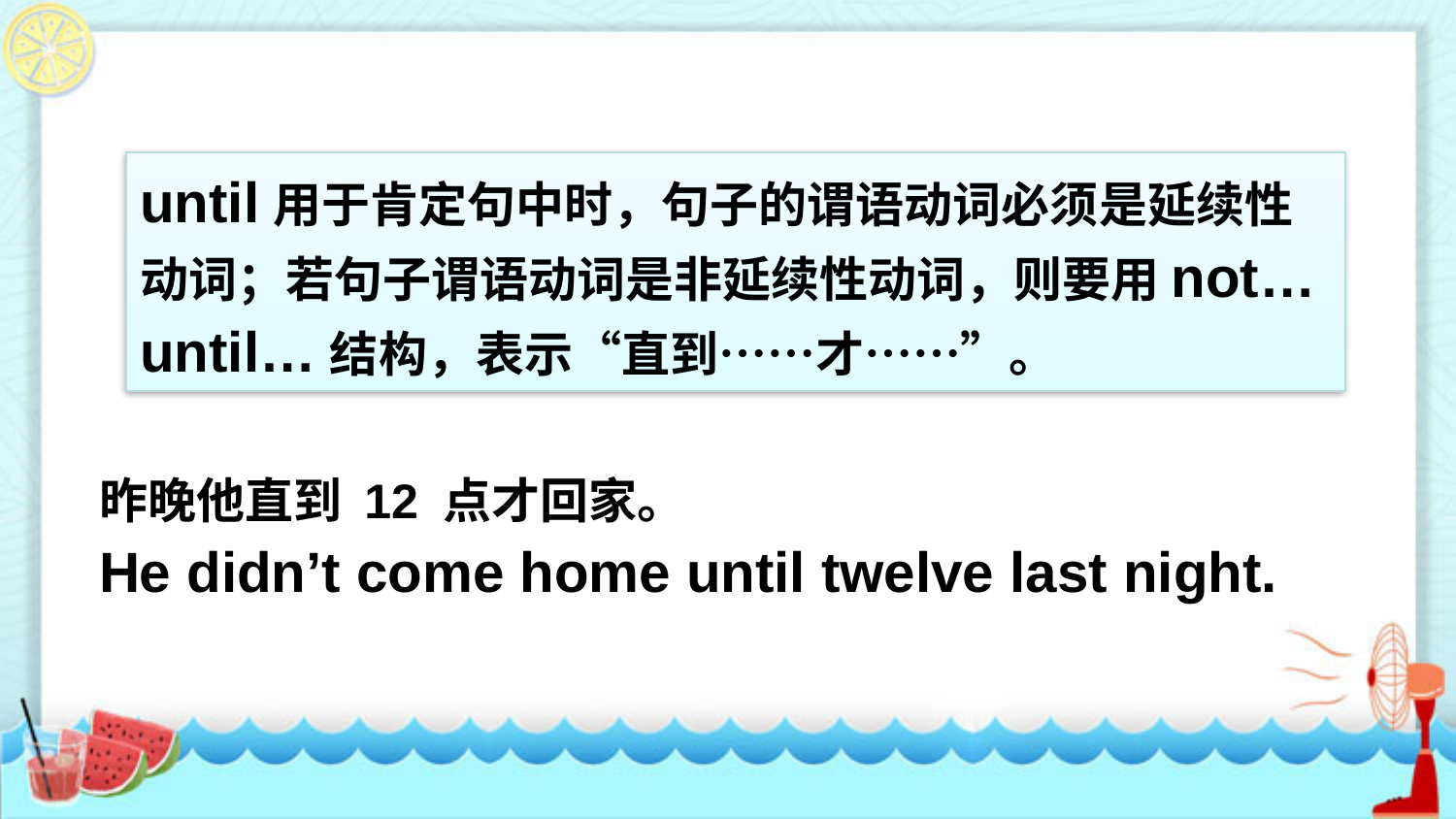

until用于肯定句中时，句子的谓语动词必须是延续性动词；若句子谓语动词是非延续性动词，则要用not… until…结构，表示“直到……才……”。
昨晚他直到 12 点才回家。
He didn’t come home until twelve last night.